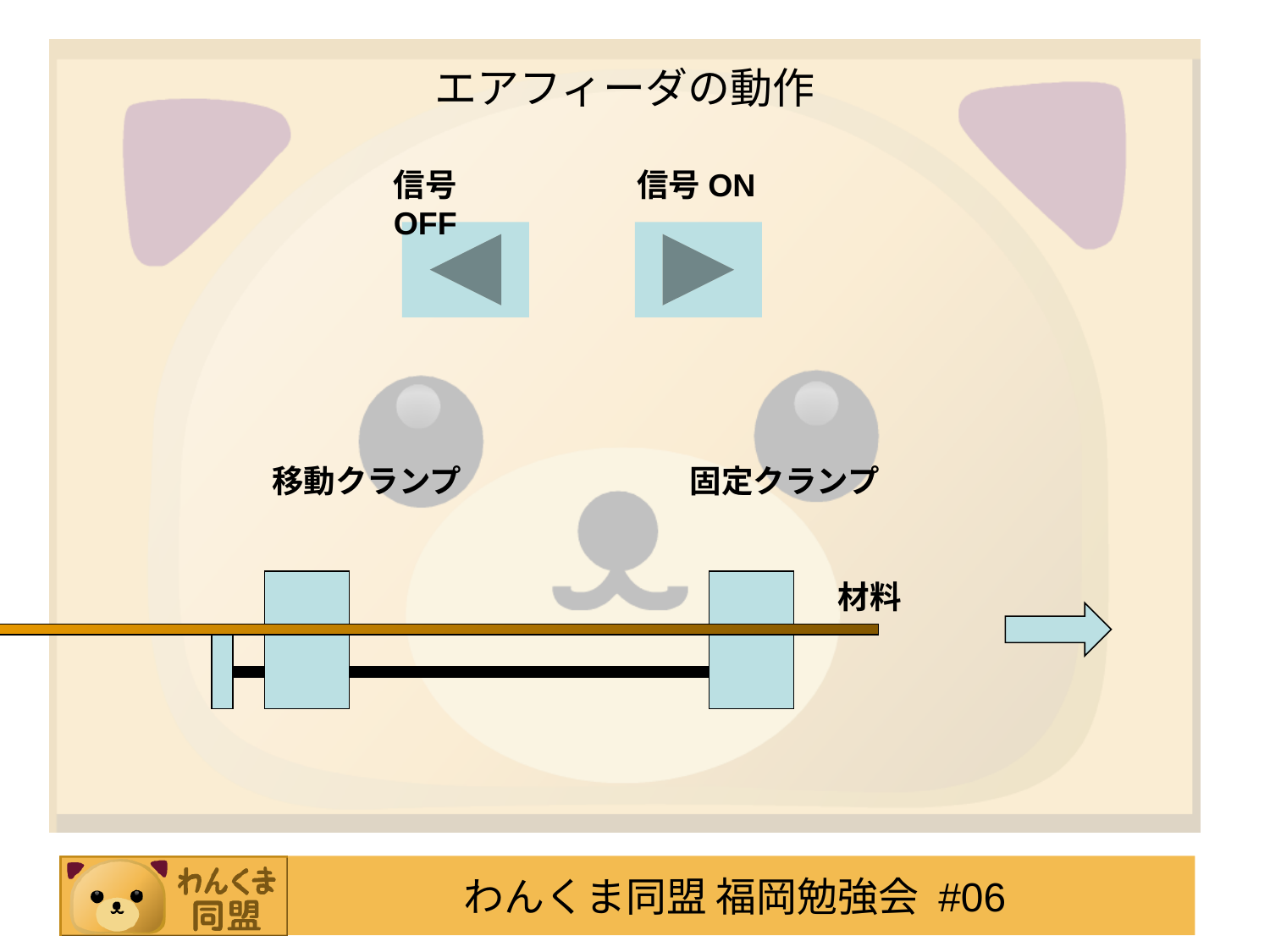

# エアフィーダの動作
信号OFF
信号ON

移動クランプ
固定クランプ

材料